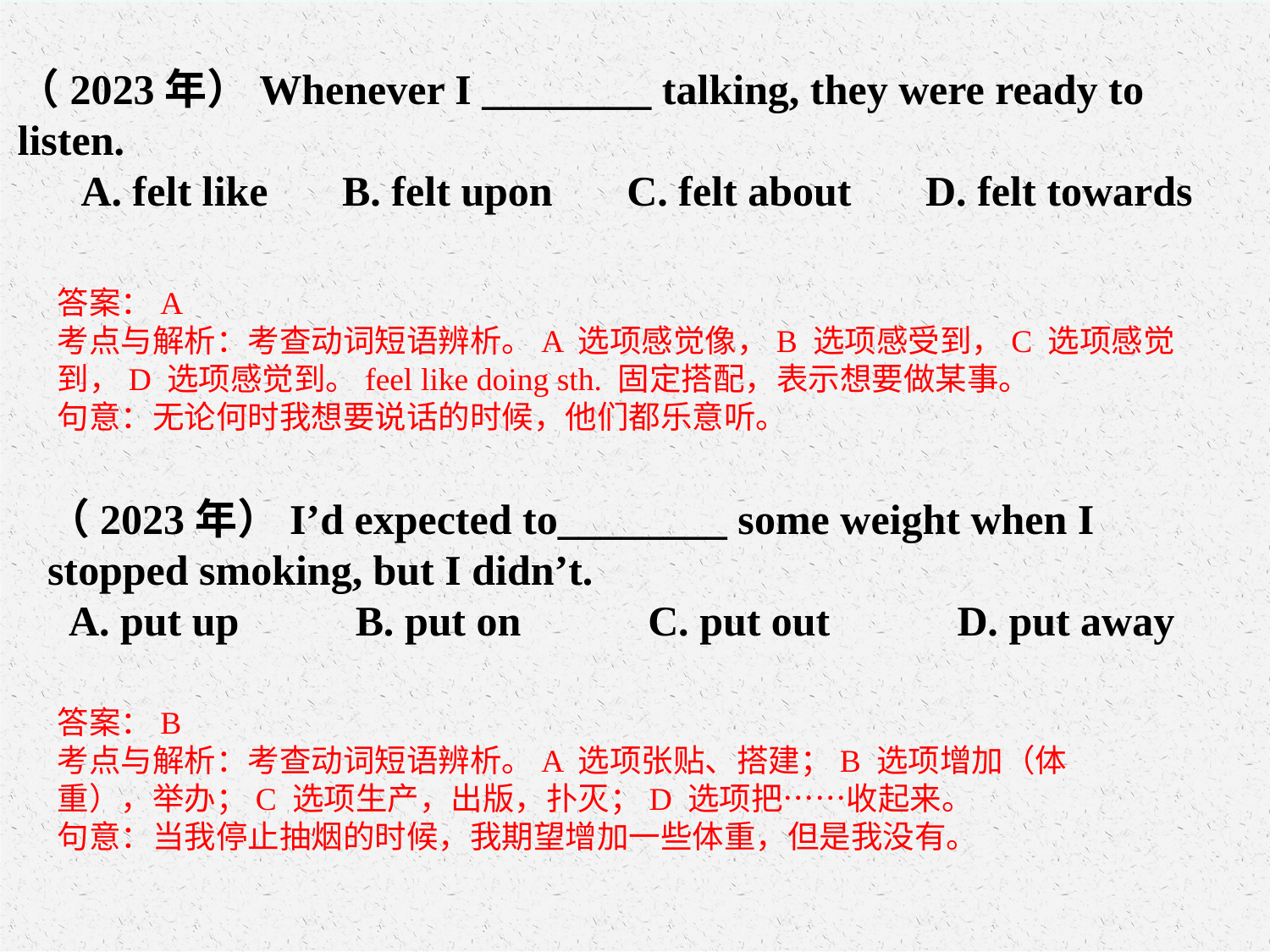

（2023年）Whenever I ________ talking, they were ready to listen.
      A. felt like       B. felt upon       C. felt about       D. felt towards
答案：A
考点与解析：考查动词短语辨析。A 选项感觉像，B 选项感受到，C 选项感觉到，D 选项感觉到。feel like doing sth. 固定搭配，表示想要做某事。
句意：无论何时我想要说话的时候，他们都乐意听。
（2023年）I’d expected to________ some weight when I stopped smoking, but I didn’t.
  A. put up           B. put on            C. put out            D. put away
答案：B
考点与解析：考查动词短语辨析。A 选项张贴、搭建；B 选项增加（体重），举办；C 选项生产，出版，扑灭；D 选项把……收起来。
句意：当我停止抽烟的时候，我期望增加一些体重，但是我没有。